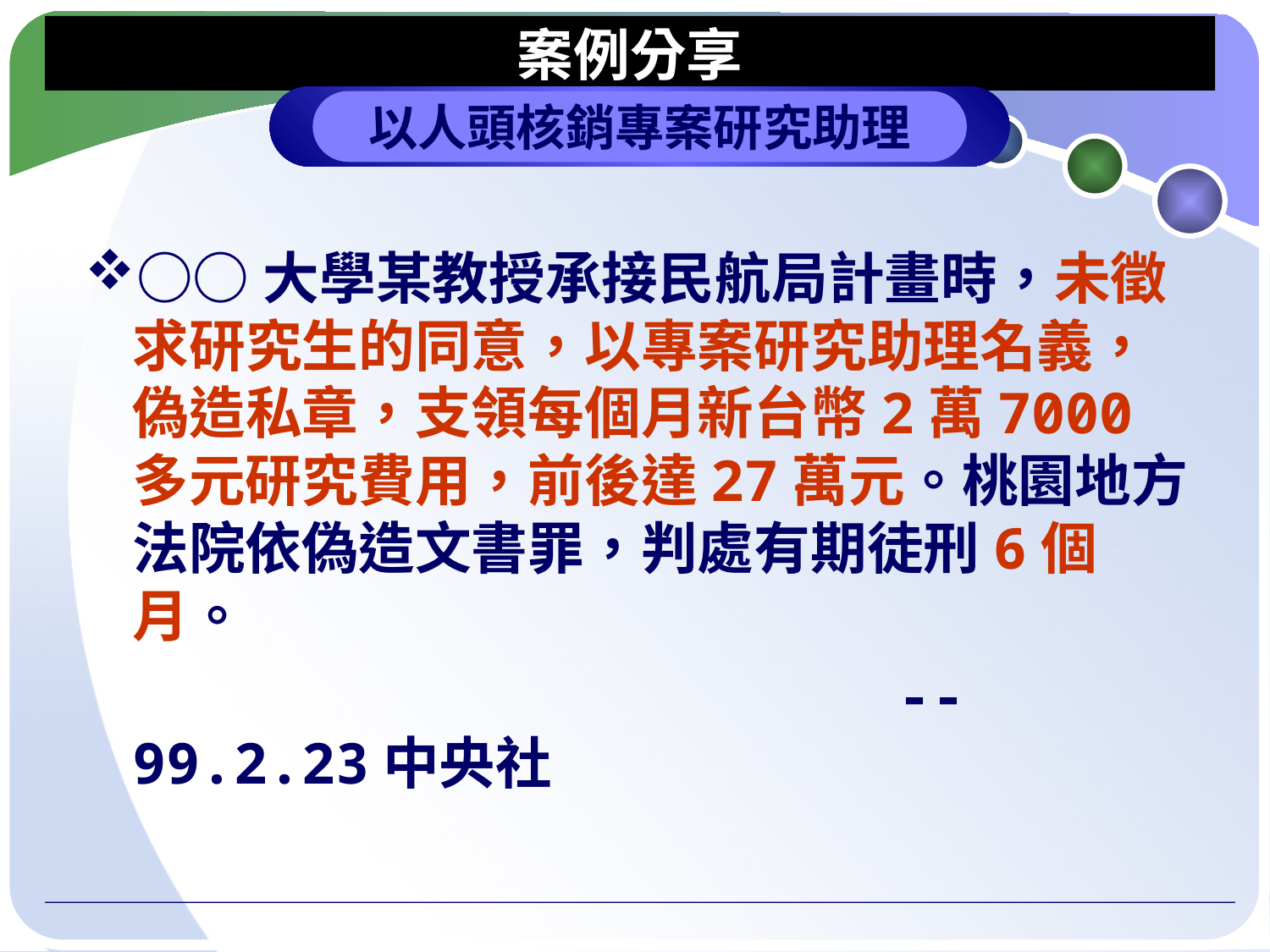

案例分享
# 案例分享

以人頭核銷專案研究助理
○○大學某教授承接民航局計畫時，未徵求研究生的同意，以專案研究助理名義，偽造私章，支領每個月新台幣2萬7000多元研究費用，前後達27萬元。桃園地方法院依偽造文書罪，判處有期徒刑6個月。
                        --99.2.23中央社